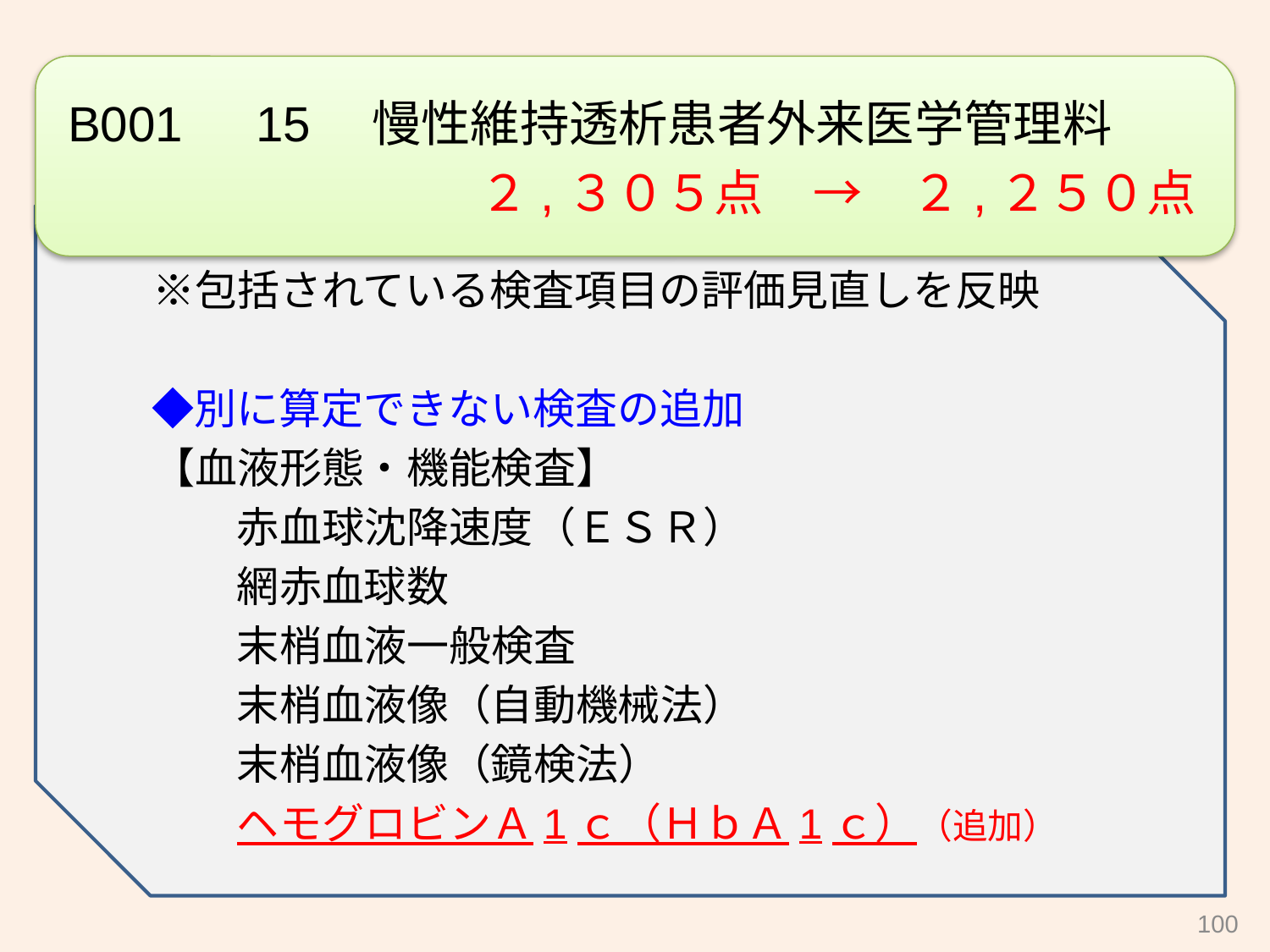

B001　15　慢性維持透析患者外来医学管理料
　　　　　　　　 ２,３０５点　→　２,２５０点

　　※包括されている検査項目の評価見直しを反映

　　◆別に算定できない検査の追加
　　【血液形態・機能検査】
　　　　赤血球沈降速度（ＥＳＲ）
　　　　網赤血球数
　　　　末梢血液一般検査
　　　　末梢血液像（自動機械法）
　　　　末梢血液像（鏡検法）
　　　　ヘモグロビンＡ1ｃ（ＨｂＡ1ｃ）（追加）

100